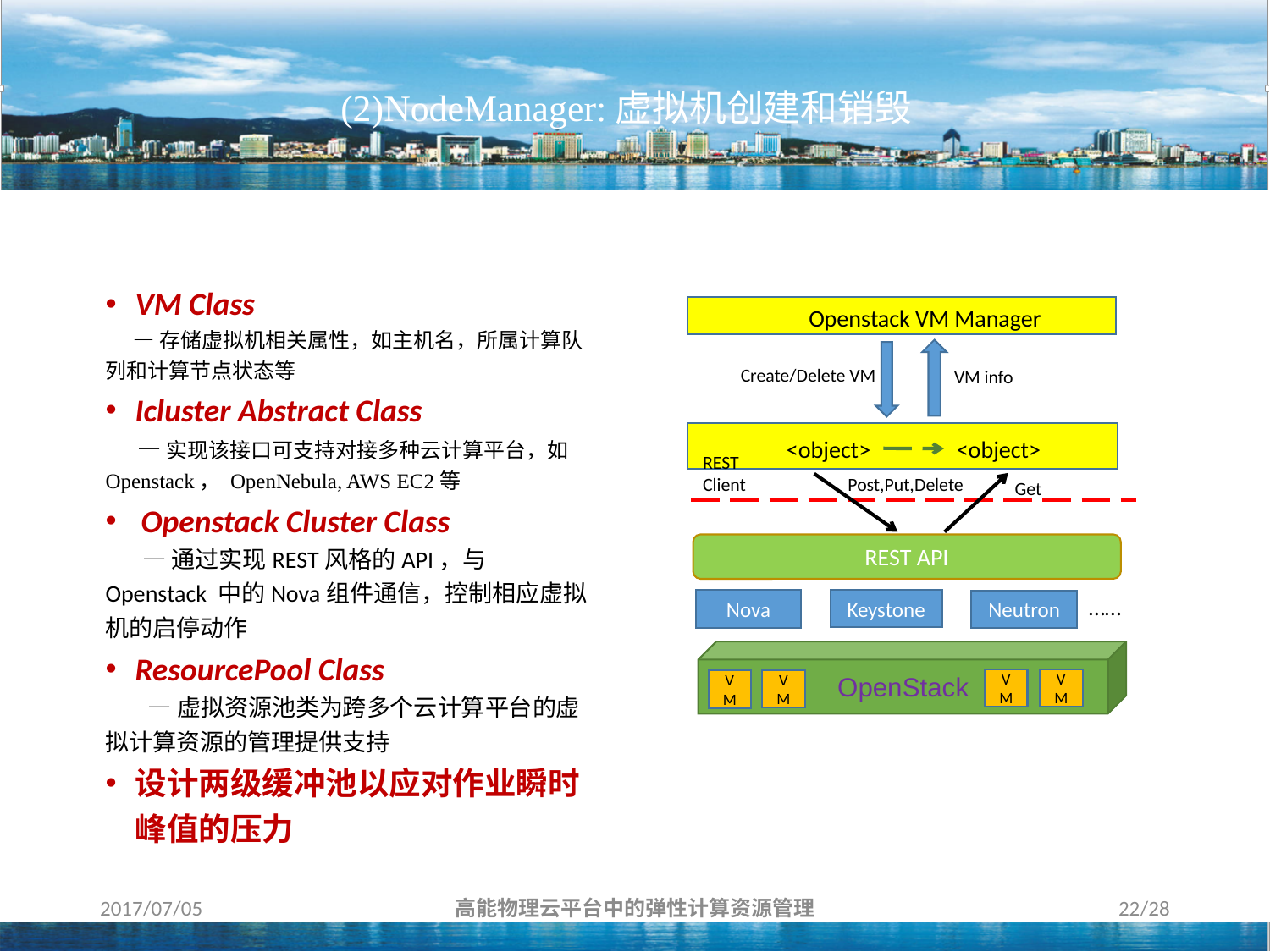

(2)NodeManager:虚拟机创建和销毁
VM Class
      —存储虚拟机相关属性，如主机名，所属计算队列和计算节点状态等
Icluster Abstract Class
      —实现该接口可支持对接多种云计算平台，如Openstack， OpenNebula, AWS EC2等
Openstack Cluster Class
       —通过实现REST风格的API，与Openstack 中的Nova组件通信，控制相应虚拟机的启停动作
ResourcePool Class
        —虚拟资源池类为跨多个云计算平台的虚拟计算资源的管理提供支持
设计两级缓冲池以应对作业瞬时峰值的压力

Openstack VM Manager

Create/Delete VM
VM info

<object>
<object>
REST Client
Post,Put,Delete
Get
REST API
……
Nova
Keystone
Neutron
OpenStack
VM
VM
VM
VM
2017/07/05
高能物理云平台中的弹性计算资源管理
22/28